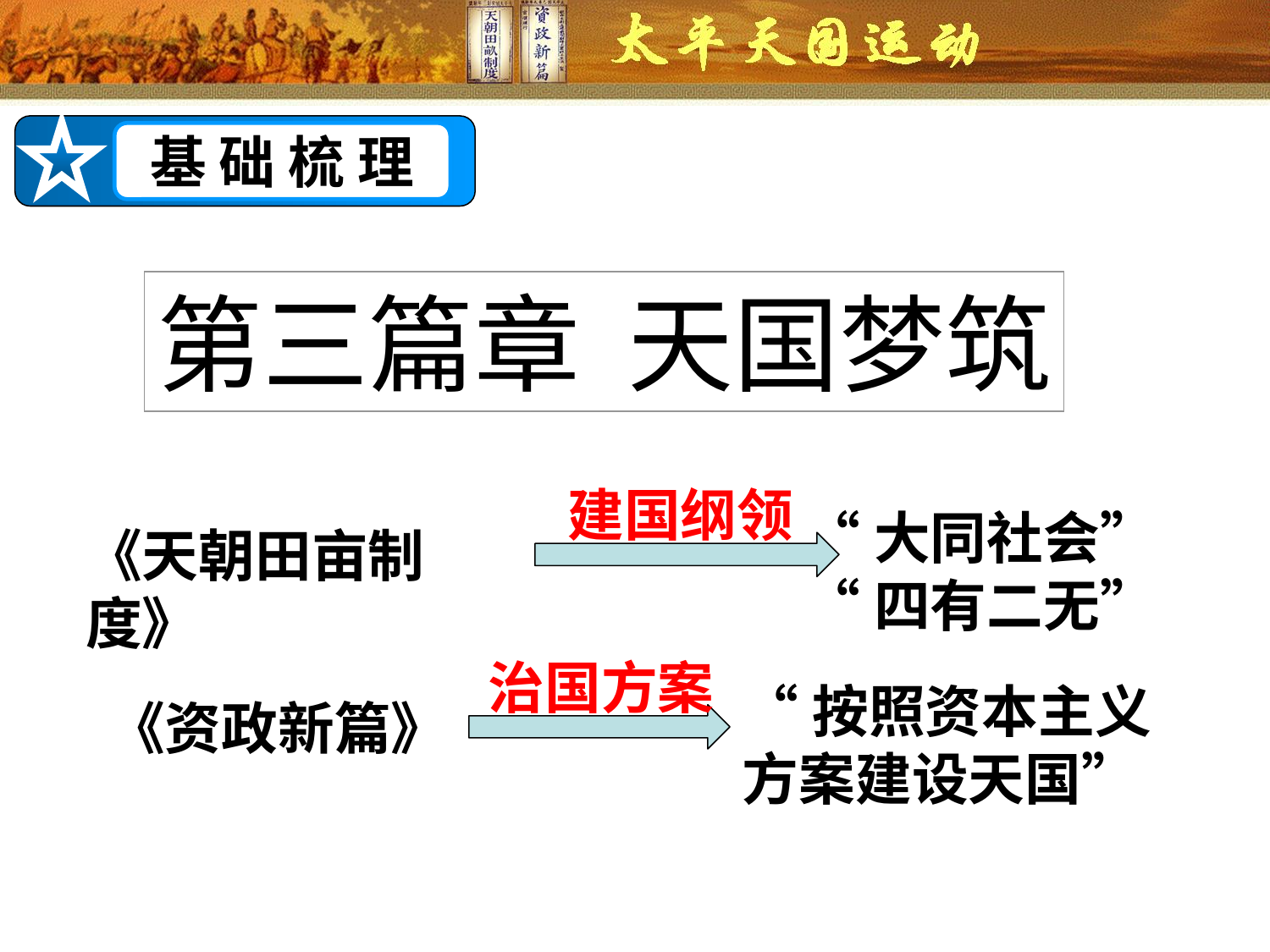

基 础 梳 理
第三篇章  天国梦筑
建国纲领
“大同社会”
“四有二无”
《天朝田亩制度》

治国方案
“按照资本主义方案建设天国”
《资政新篇》